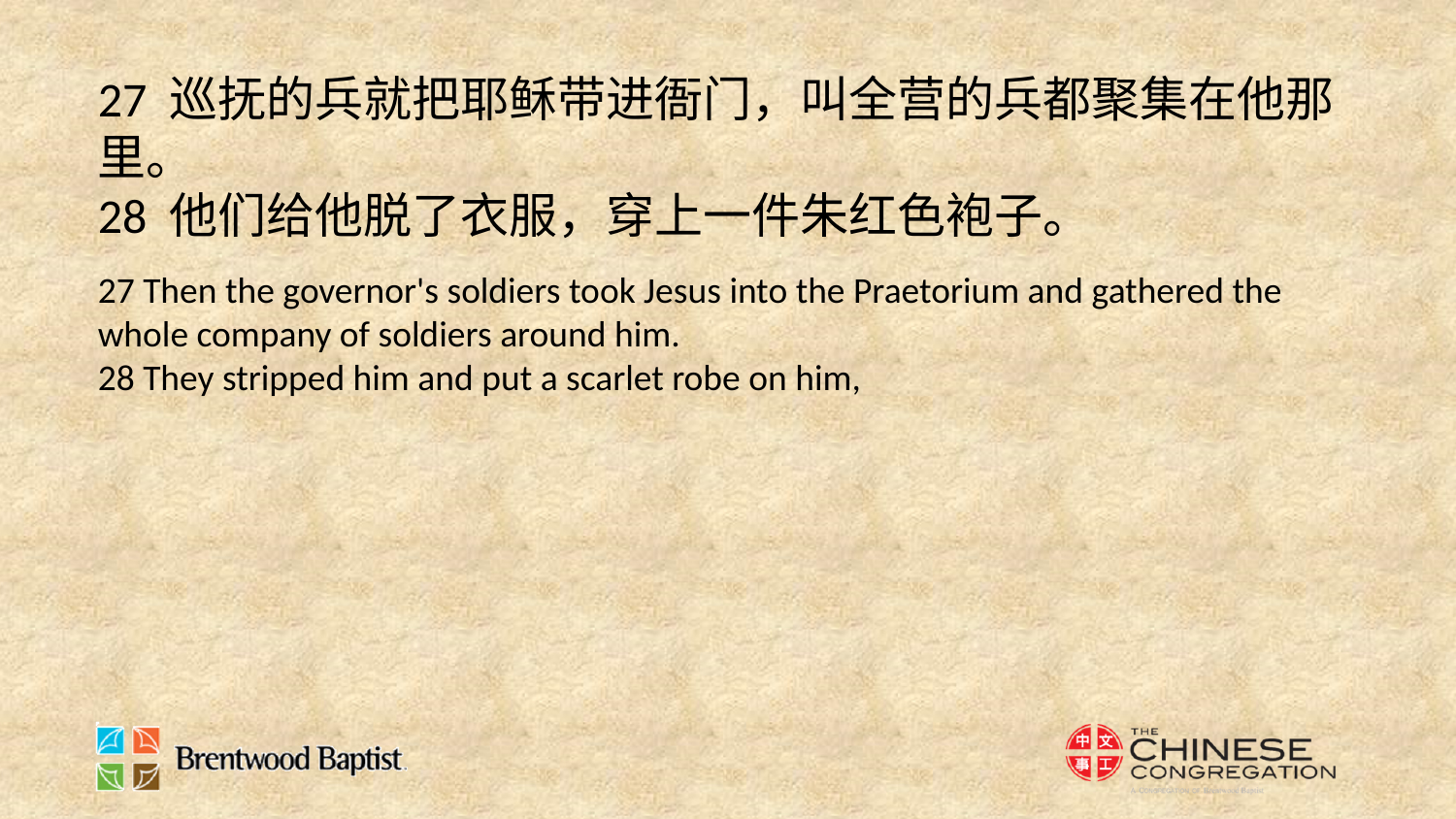

27 巡抚的兵就把耶稣带进衙门，叫全营的兵都聚集在他那里。
28 他们给他脱了衣服，穿上一件朱红色袍子。

27 Then the governor's soldiers took Jesus into the Praetorium and gathered the whole company of soldiers around him.
28 They stripped him and put a scarlet robe on him,